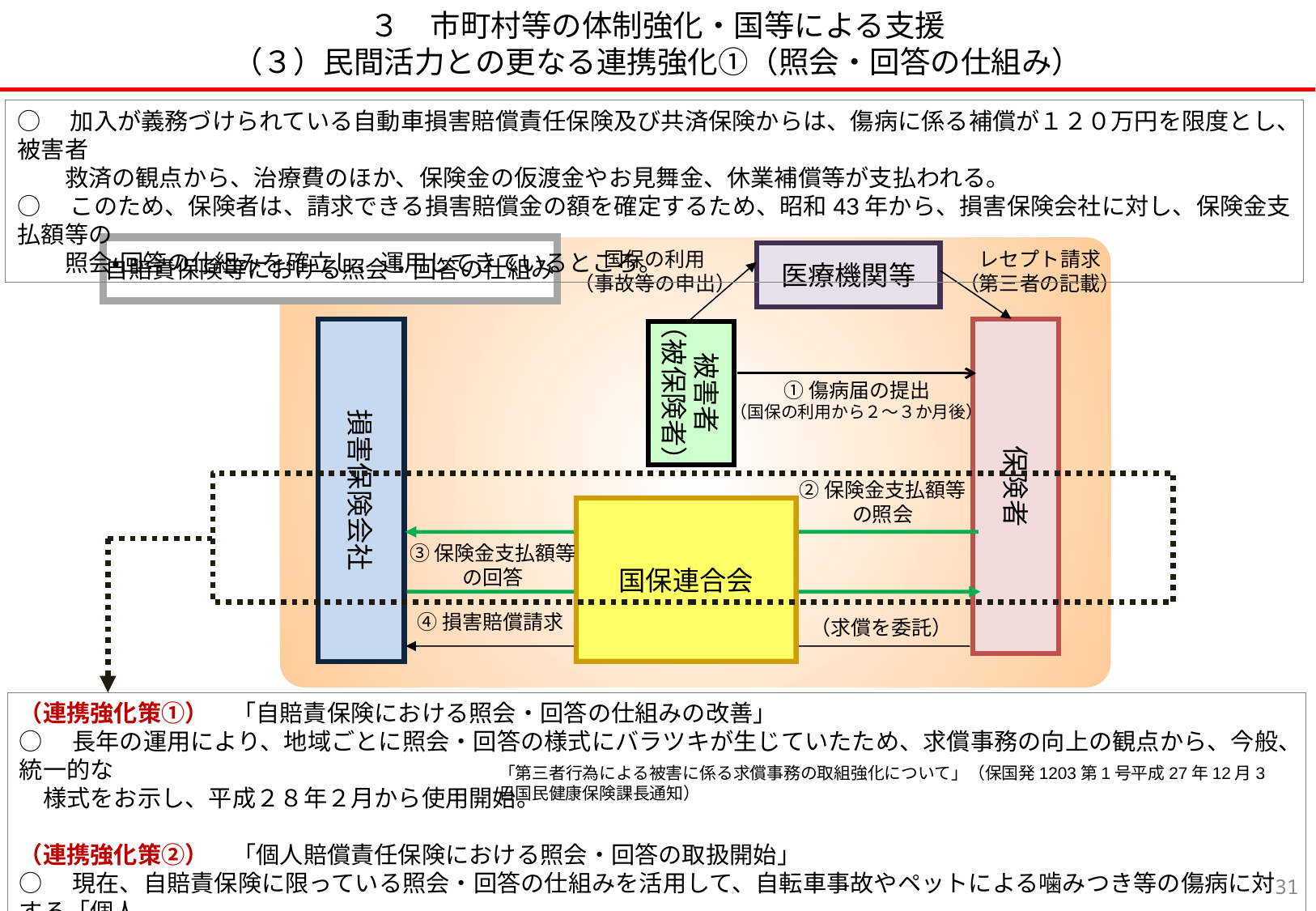

# ３　市町村等の体制強化・国等による支援 （３）民間活力との更なる連携強化①（照会・回答の仕組み）
○　加入が義務づけられている自動車損害賠償責任保険及び共済保険からは、傷病に係る補償が１２０万円を限度とし、被害者
　　救済の観点から、治療費のほか、保険金の仮渡金やお見舞金、休業補償等が支払われる。
○　このため、保険者は、請求できる損害賠償金の額を確定するため、昭和43年から、損害保険会社に対し、保険金支払額等の
　　照会・回答の仕組みを確立し、運用してきているところ。
自賠責保険等における照会・回答の仕組み

損害保険会社
保険者
被害者
（被保険者）
④損害賠償請求

（求償を委託）
医療機関等
国保の利用
（事故等の申出）
レセプト請求
（第三者の記載）

①傷病届の提出
（国保の利用から２～３か月後）

②保険金支払額等
の照会
国保連合会
③保険金支払額等
の回答

（連携強化策①）　「自賠責保険における照会・回答の仕組みの改善」
○　長年の運用により、地域ごとに照会・回答の様式にバラツキが生じていたため、求償事務の向上の観点から、今般、統一的な
　様式をお示し、平成２８年２月から使用開始。

（連携強化策②）　「個人賠償責任保険における照会・回答の取扱開始」
○　現在、自賠責保険に限っている照会・回答の仕組みを活用して、自転車事故やペットによる噛みつき等の傷病に対する「個人
　賠償責任保険（示談交渉サービスのあるものに限る）」についても、平成２８年４月（予定）から照会・回答の取扱いを開始。
「第三者行為による被害に係る求償事務の取組強化について」（保国発1203第1号平成27年12月3日国民健康保険課長通知）
31